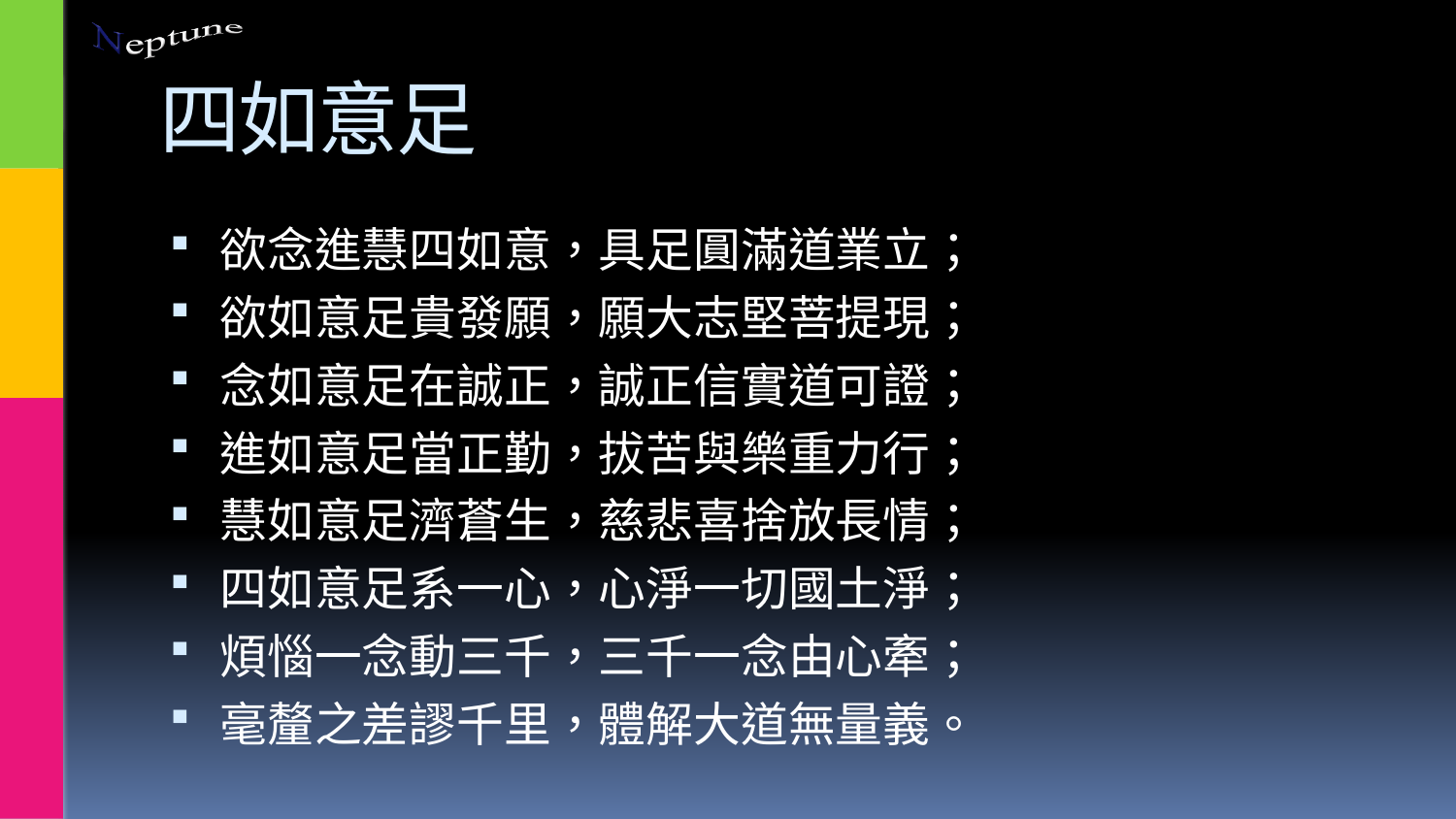

# 四如意足
欲念進慧四如意，具足圓滿道業立；
欲如意足貴發願，願大志堅菩提現；
念如意足在誠正，誠正信實道可證；
進如意足當正勤，拔苦與樂重力行；
慧如意足濟蒼生，慈悲喜捨放長情；
四如意足系一心，心淨一切國土淨；
煩惱一念動三千，三千一念由心牽；
毫釐之差謬千里，體解大道無量義。